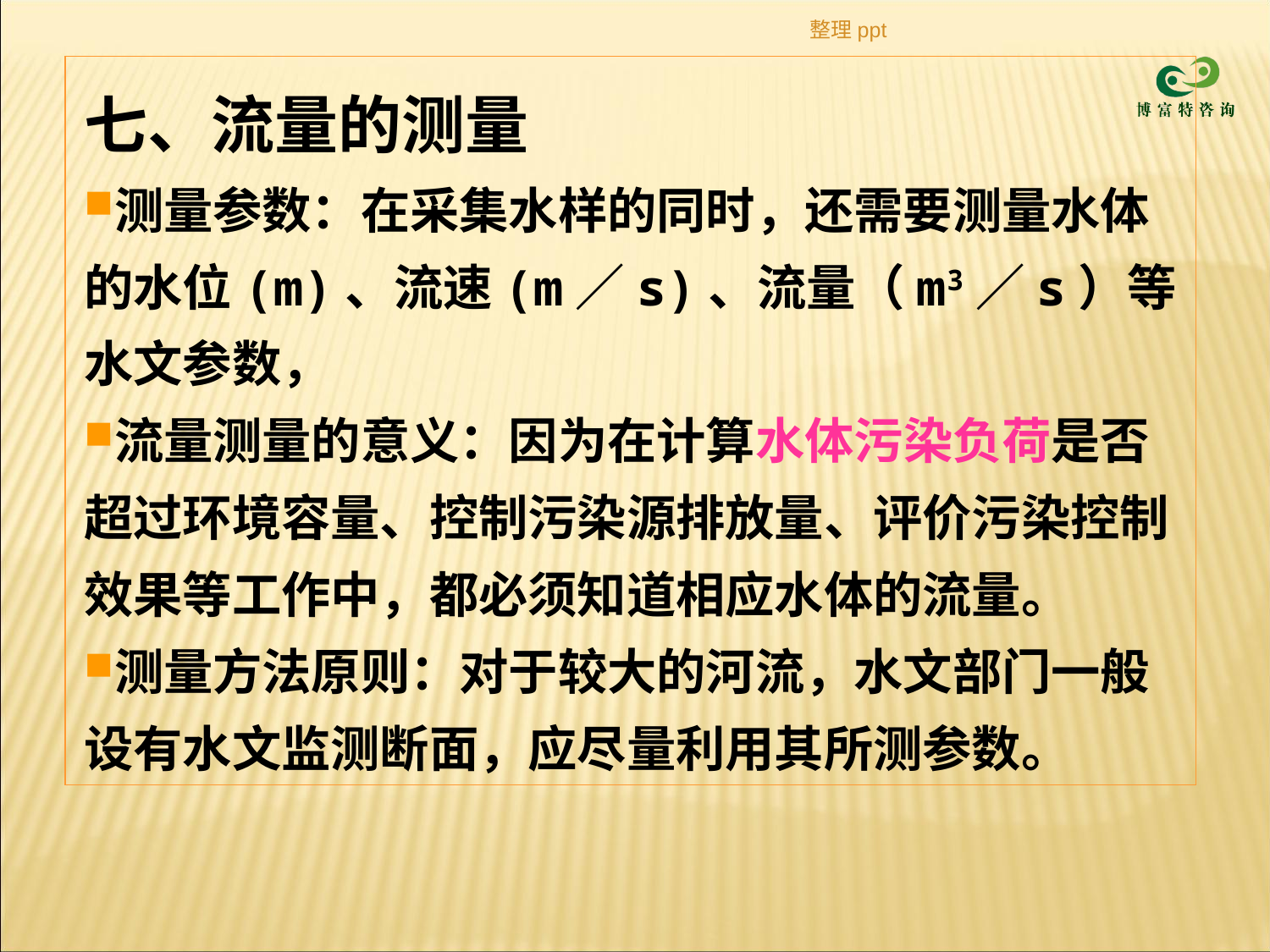

整理ppt
七、流量的测量
测量参数：在采集水样的同时，还需要测量水体的水位(m)、流速(m／s)、流量（m3／s）等水文参数，
流量测量的意义：因为在计算水体污染负荷是否超过环境容量、控制污染源排放量、评价污染控制效果等工作中，都必须知道相应水体的流量。
测量方法原则：对于较大的河流，水文部门一般设有水文监测断面，应尽量利用其所测参数。
57